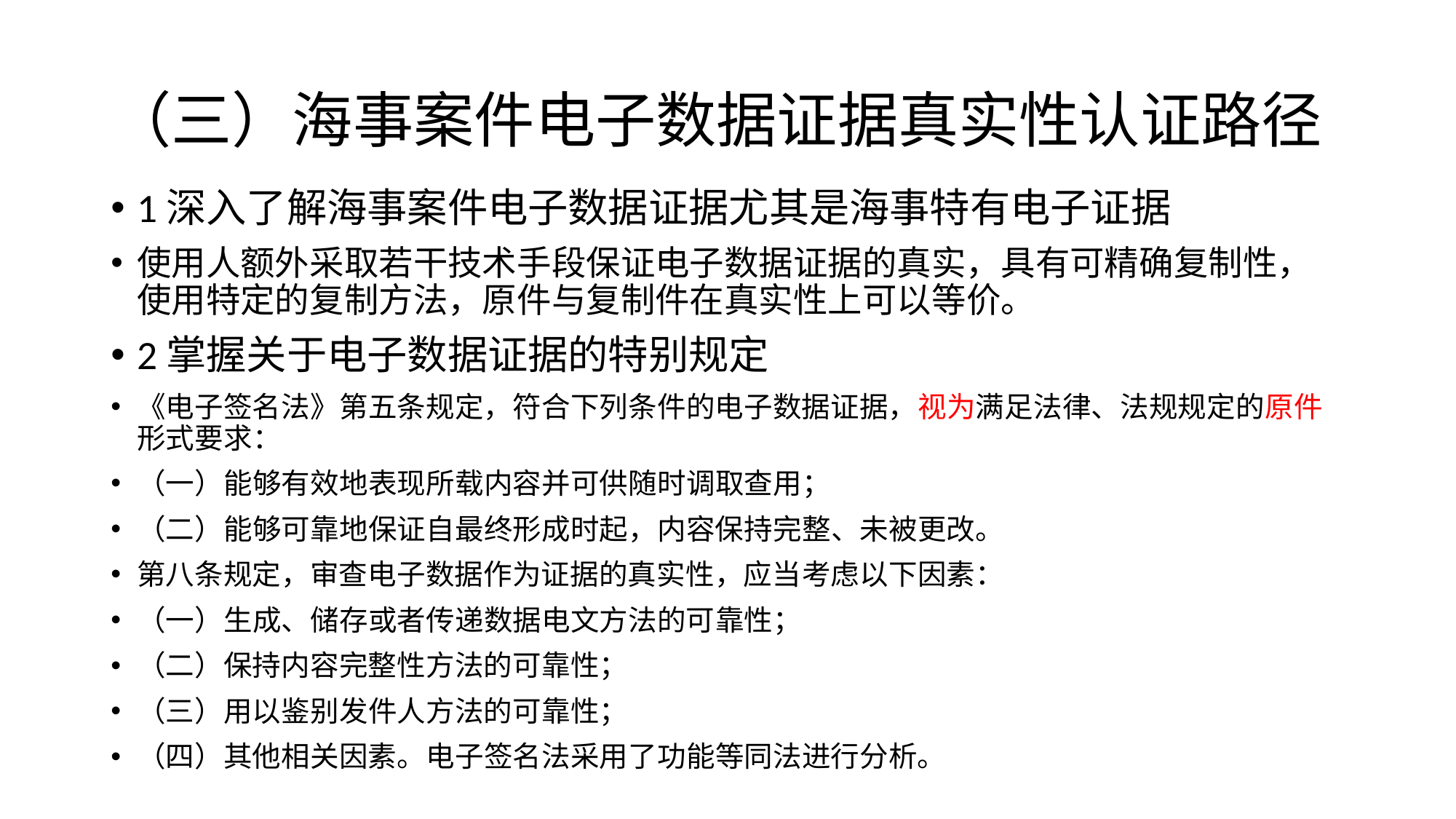

# （三）海事案件电子数据证据真实性认证路径
1深入了解海事案件电子数据证据尤其是海事特有电子证据
使用人额外采取若干技术手段保证电子数据证据的真实，具有可精确复制性，使用特定的复制方法，原件与复制件在真实性上可以等价。
2掌握关于电子数据证据的特别规定
《电子签名法》第五条规定，符合下列条件的电子数据证据，视为满足法律、法规规定的原件形式要求：
（一）能够有效地表现所载内容并可供随时调取查用；
（二）能够可靠地保证自最终形成时起，内容保持完整、未被更改。
第八条规定，审查电子数据作为证据的真实性，应当考虑以下因素：
（一）生成、储存或者传递数据电文方法的可靠性；
（二）保持内容完整性方法的可靠性；
（三）用以鉴别发件人方法的可靠性；
（四）其他相关因素。电子签名法采用了功能等同法进行分析。